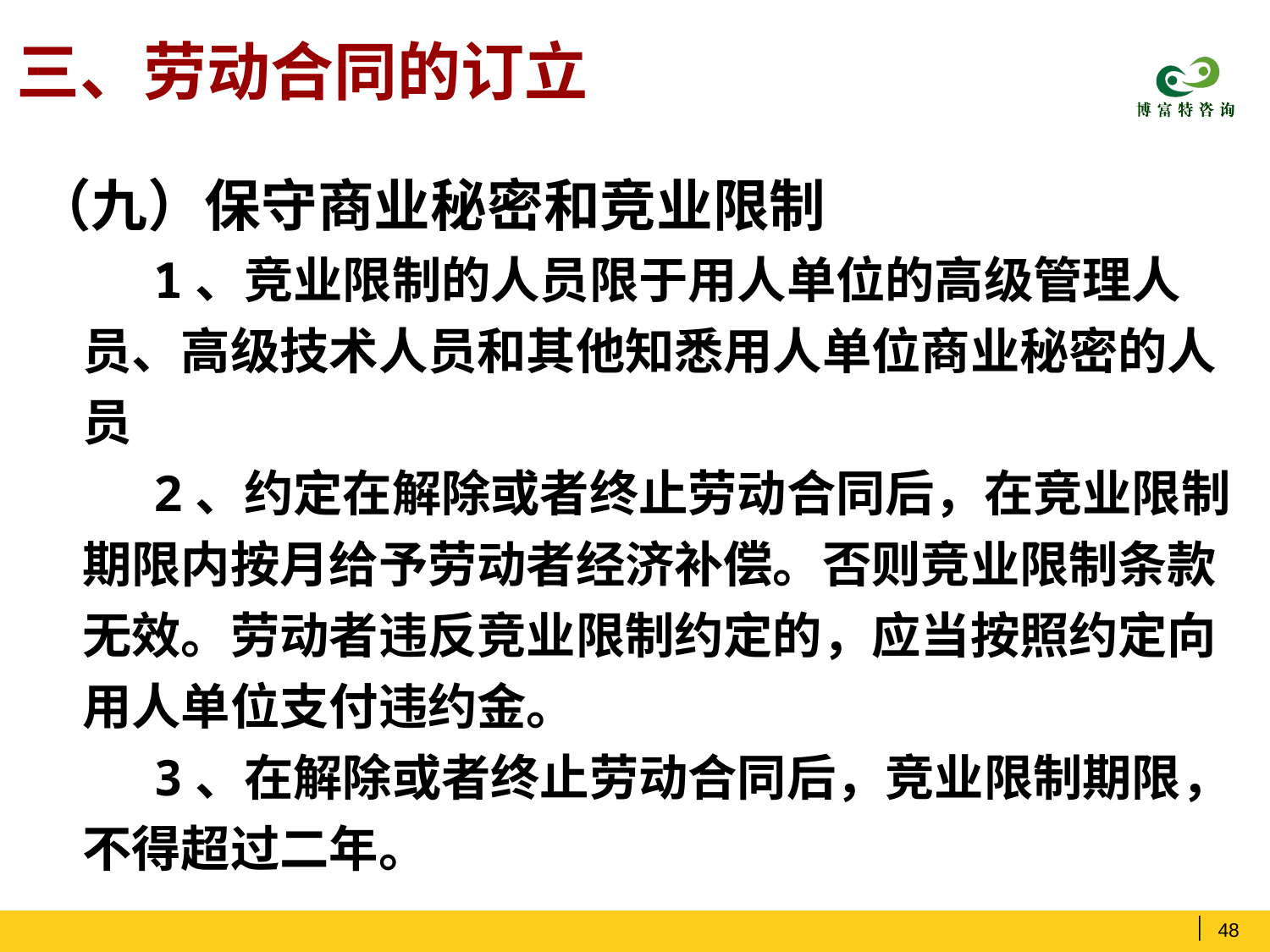

# 三、劳动合同的订立
（九）保守商业秘密和竞业限制
    1、竞业限制的人员限于用人单位的高级管理人员、高级技术人员和其他知悉用人单位商业秘密的人员
    2、约定在解除或者终止劳动合同后，在竞业限制期限内按月给予劳动者经济补偿。否则竞业限制条款无效。劳动者违反竞业限制约定的，应当按照约定向用人单位支付违约金。
    3、在解除或者终止劳动合同后，竞业限制期限，不得超过二年。